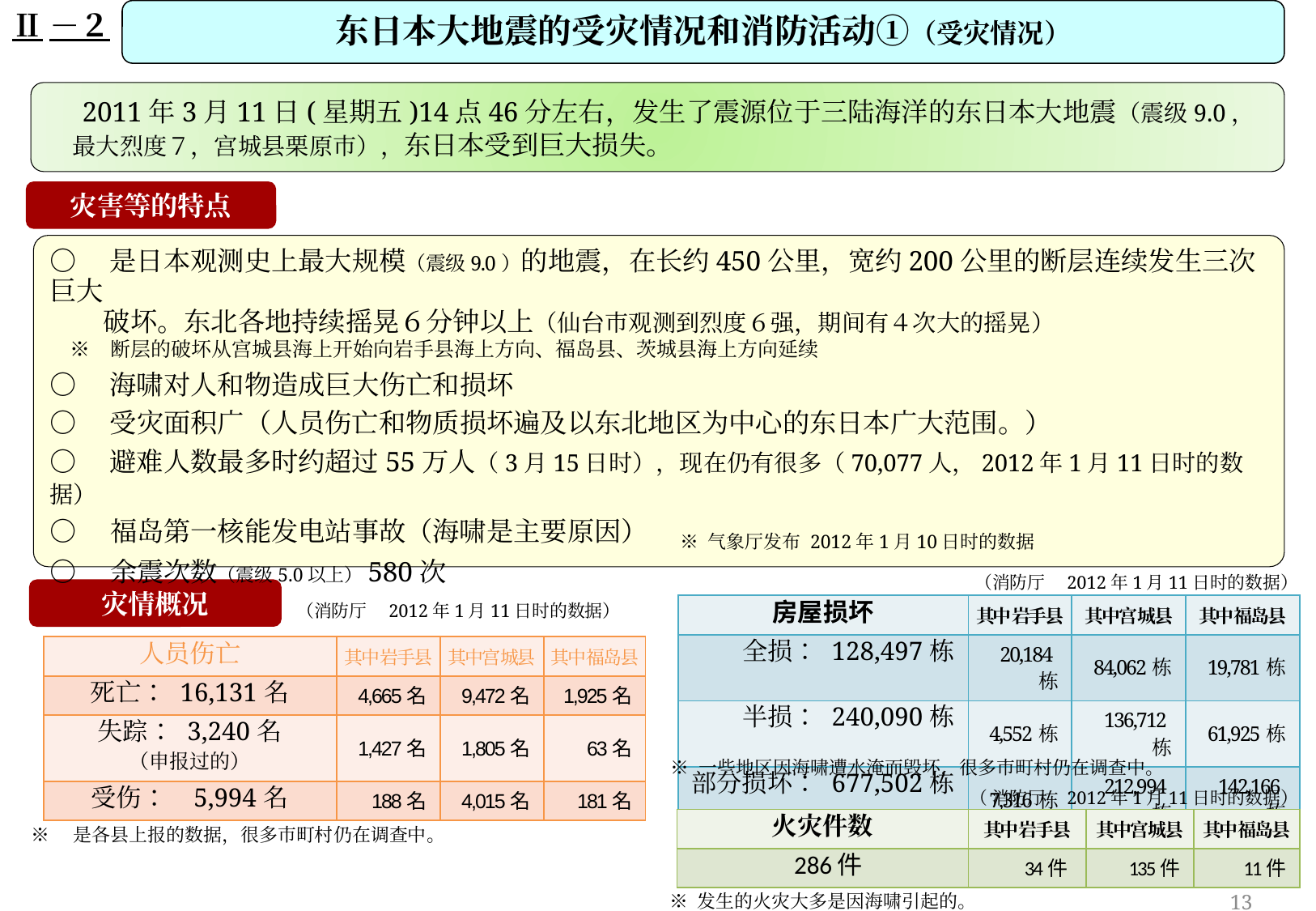

Ⅱ－２

东日本大地震的受灾情况和消防活动①（受灾情况）
　2011年3月11日(星期五)14点46分左右，发生了震源位于三陆海洋的东日本大地震（震级9.0，
　最大烈度７，宫城县栗原市），东日本受到巨大损失。
灾害等的特点
○　是日本观测史上最大规模（震级9.0）的地震，在长约450公里，宽约200公里的断层连续发生三次巨大
　　破坏。东北各地持续摇晃６分钟以上（仙台市观测到烈度６强，期间有４次大的摇晃）
　※　断层的破坏从宫城县海上开始向岩手县海上方向、福岛县、茨城县海上方向延续

○　海啸对人和物造成巨大伤亡和损坏

○　受灾面积广（人员伤亡和物质损坏遍及以东北地区为中心的东日本广大范围。）

○　避难人数最多时约超过55万人（3月15日时），现在仍有很多（70,077人，2012年1月11日时的数据）

○　福岛第一核能发电站事故（海啸是主要原因）

○　余震次数（震级5.0以上）580次
※ 气象厅发布 2012年1月10日时的数据
（消防厅　2012年1月11日时的数据）
灾情概况
（消防厅　2012年1月11日时的数据）
| 房屋损坏 | 其中岩手县 | 其中宫城县 | 其中福岛县 |
| --- | --- | --- | --- |
| 全损： 128,497栋 | 20,184栋 | 84,062栋 | 19,781栋 |
| 半损： 240,090栋 | 4,552栋 | 136,712栋 | 61,925栋 |
| 部分损坏： 677,502栋 | 7,316栋 | 212,994栋 | 142,166栋 |
| 人员伤亡 | 其中岩手县 | 其中宫城县 | 其中福岛县 |
| --- | --- | --- | --- |
| 死亡： 16,131名 | 4,665名 | 9,472名 | 1,925名 |
| 失踪： 3,240名 （申报过的） | 1,427名 | 1,805名 | 63名 |
| 受伤： 5,994名 | 188名 | 4,015名 | 181名 |
※ 一些地区因海啸遭水淹而毁坏，很多市町村仍在调查中。
（ 消防厅　2012年1月11日时的数据）
| 火灾件数 | 其中岩手县 | 其中宫城县 | 其中福岛县 |
| --- | --- | --- | --- |
| 286件 | 34件 | 135件 | 11件 |
※　是各县上报的数据，很多市町村仍在调查中。
13
※ 发生的火灾大多是因海啸引起的。